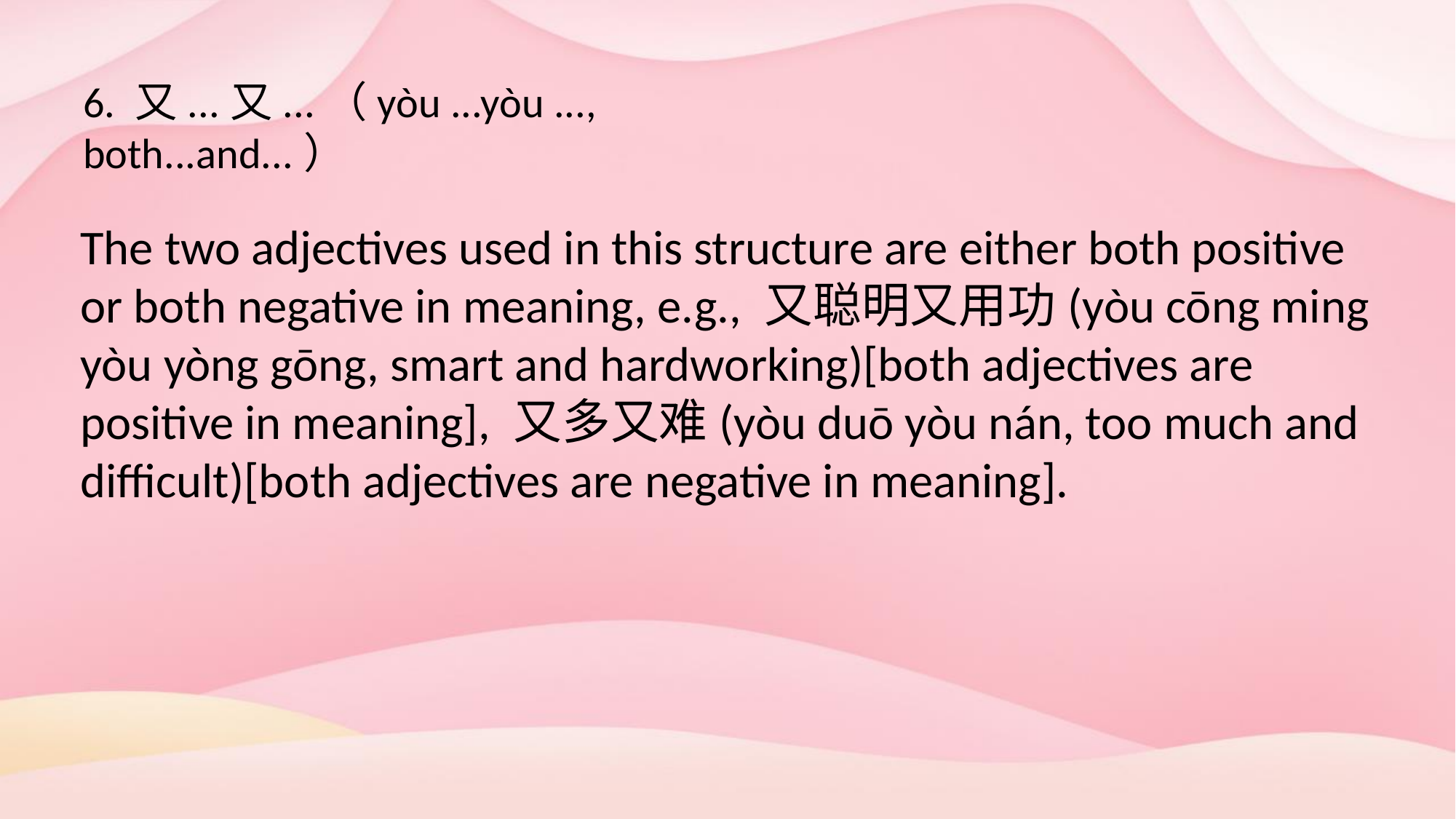

6. 又...又...（yòu ...yòu ..., both...and...）
The two adjectives used in this structure are either both positive or both negative in meaning, e.g., 又聪明又用功(yòu cōng ming yòu yòng gōng, smart and hardworking)[both adjectives are positive in meaning], 又多又难(yòu duō yòu nán, too much and difficult)[both adjectives are negative in meaning].